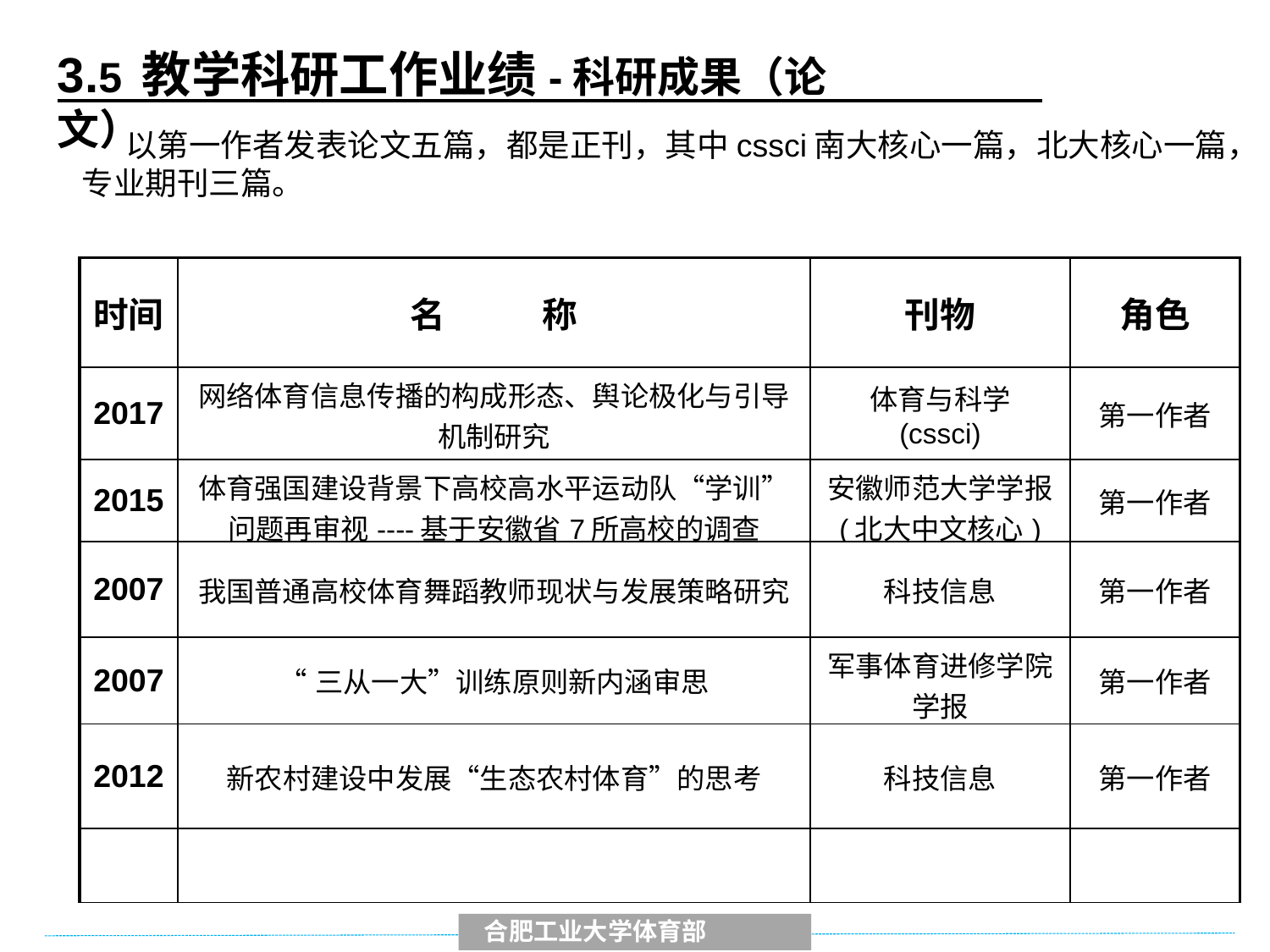

3.5 教学科研工作业绩-科研成果（论文）
     以第一作者发表论文五篇，都是正刊，其中cssci南大核心一篇，北大核心一篇，专业期刊三篇。

| 时间 | 名 称 | 刊物 | 角色 |
| --- | --- | --- | --- |
| 2017 | 网络体育信息传播的构成形态、舆论极化与引导机制研究 | 体育与科学 (cssci) | 第一作者 |
| 2015 | 体育强国建设背景下高校高水平运动队“学训”问题再审视----基于安徽省7所高校的调查 | 安徽师范大学学报 (北大中文核心) | 第一作者 |
| 2007 | 我国普通高校体育舞蹈教师现状与发展策略研究 | 科技信息 | 第一作者 |
| 2007 | “三从一大”训练原则新内涵审思 | 军事体育进修学院学报 | 第一作者 |
| 2012 | 新农村建设中发展“生态农村体育”的思考 | 科技信息 | 第一作者 |
|  |  |  |  |
 合肥工业大学体育部